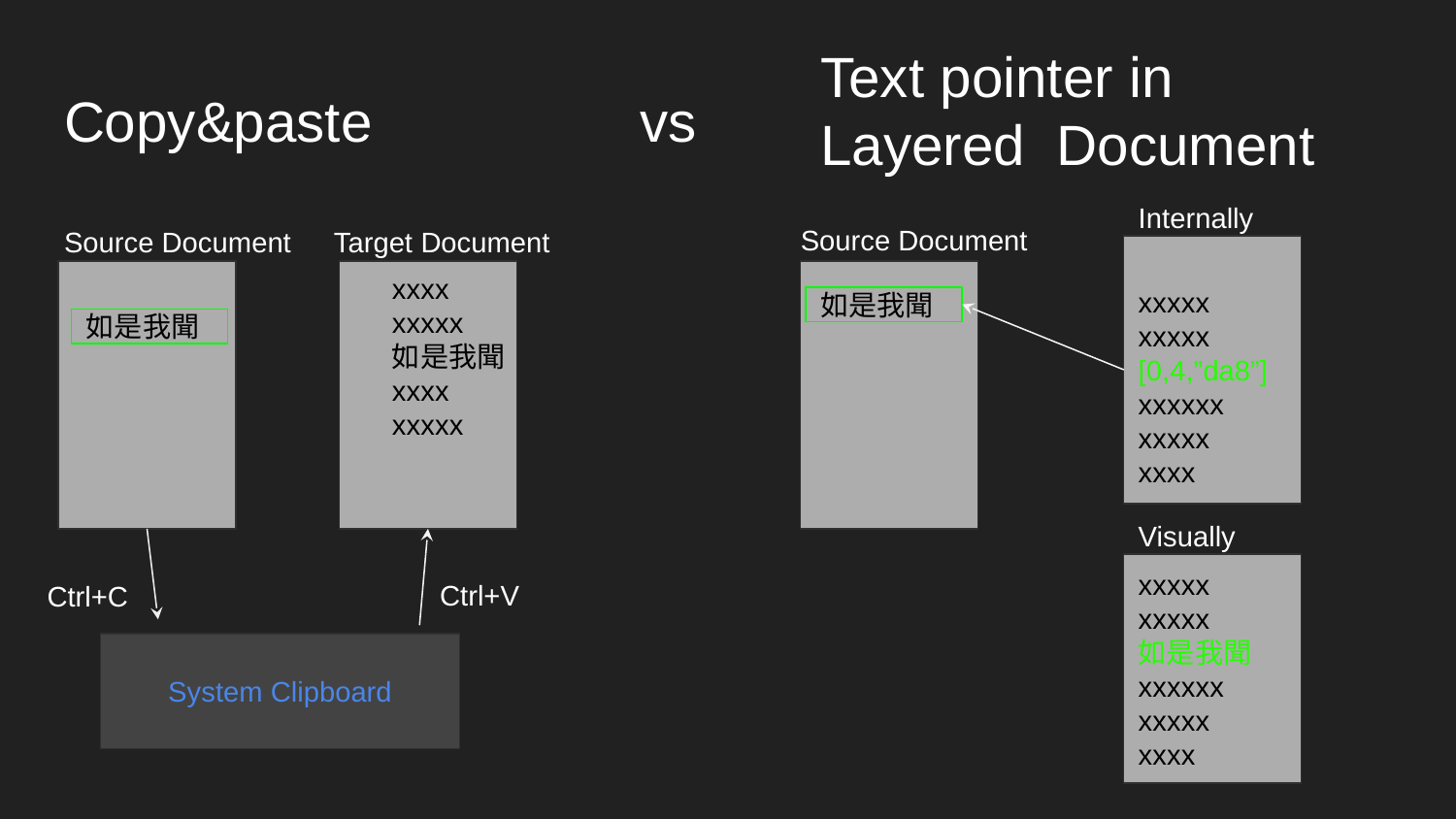

Text pointer in
Layered  Document
# Copy&paste                 vs
Internally
Source Document
Target Document
Source Document

xxxxx
xxxxx
[0,4,”da8”]
xxxxxx
xxxxx
xxxx

如是我聞
如是我聞

xxxx
xxxxx
如是我聞xxxx
xxxxx
Visually
xxxxx
xxxxx
如是我聞
xxxxxx
xxxxx
xxxx
Ctrl+V
Ctrl+C
System Clipboard